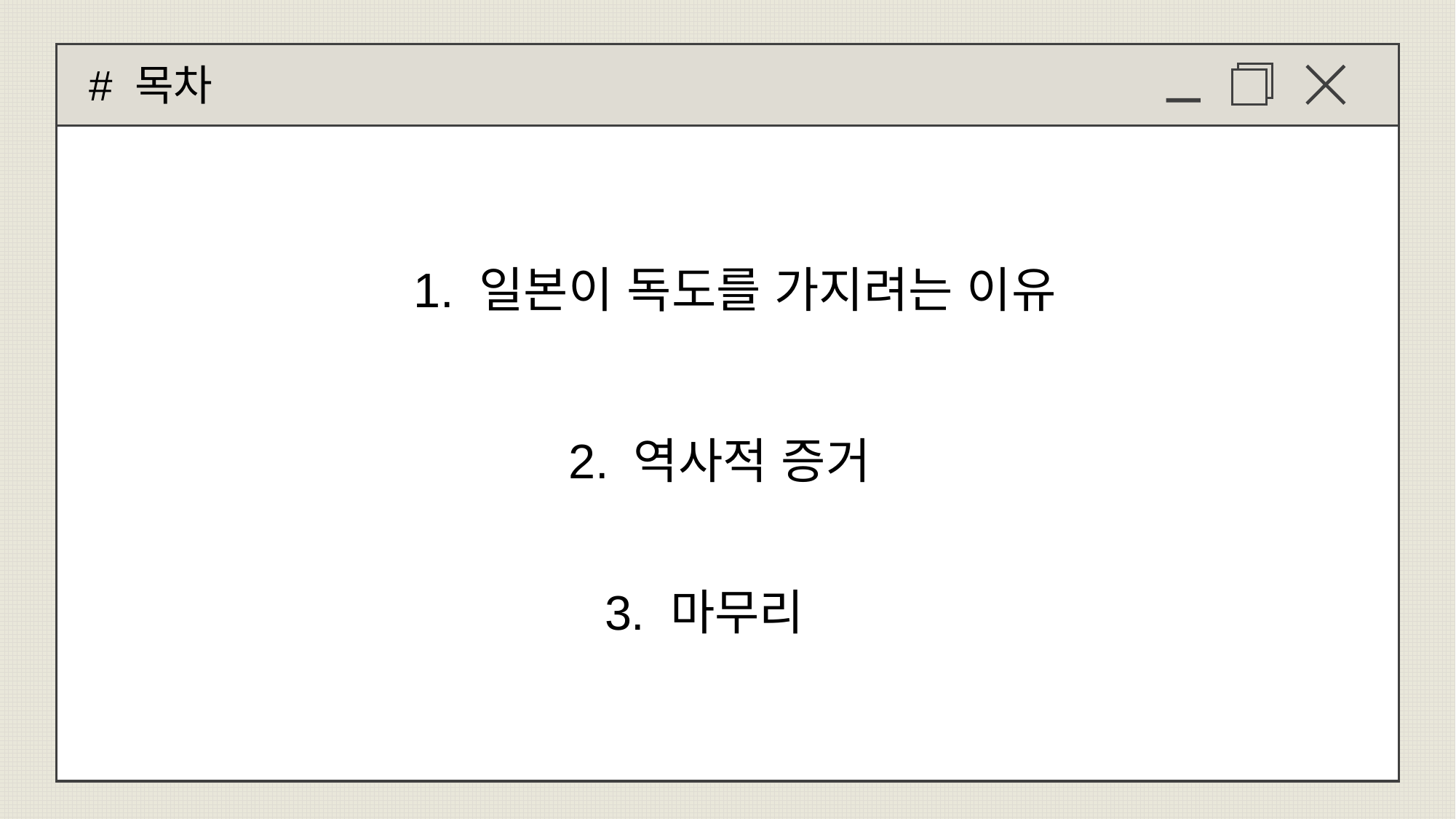

# 목차
1. 일본이 독도를 가지려는 이유
2. 역사적 증거
3. 마무리